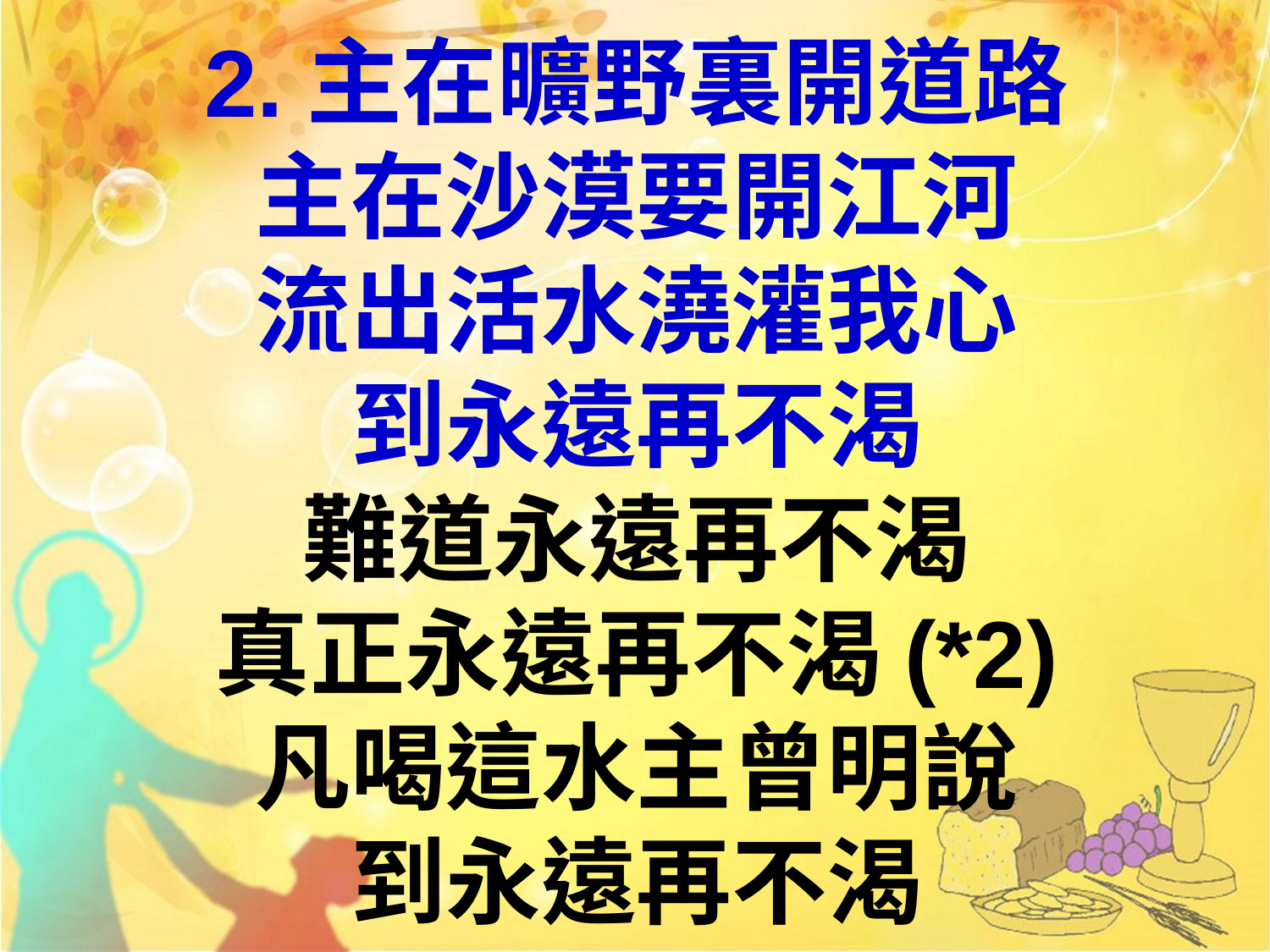

# 2.主在曠野裏開道路 主在沙漠要開江河 流出活水澆灌我心 到永遠再不渴 難道永遠再不渴 真正永遠再不渴(*2) 凡喝這水主曾明說 到永遠再不渴